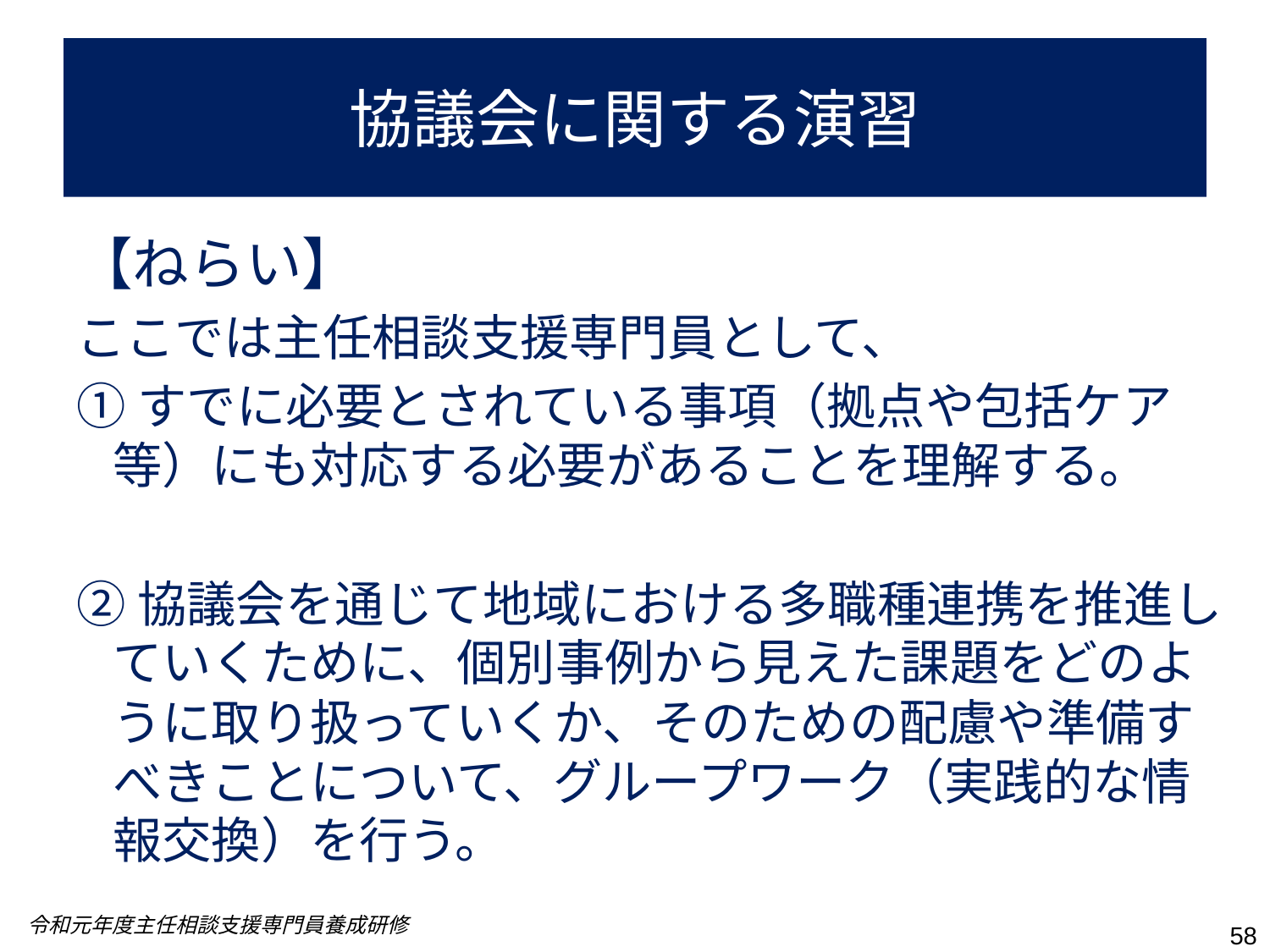

# 協議会に関する演習
【ねらい】
ここでは主任相談支援専門員として、
①すでに必要とされている事項（拠点や包括ケア等）にも対応する必要があることを理解する。

②協議会を通じて地域における多職種連携を推進していくために、個別事例から見えた課題をどのように取り扱っていくか、そのための配慮や準備すべきことについて、グループワーク（実践的な情報交換）を行う。
令和元年度主任相談支援専門員養成研修
58